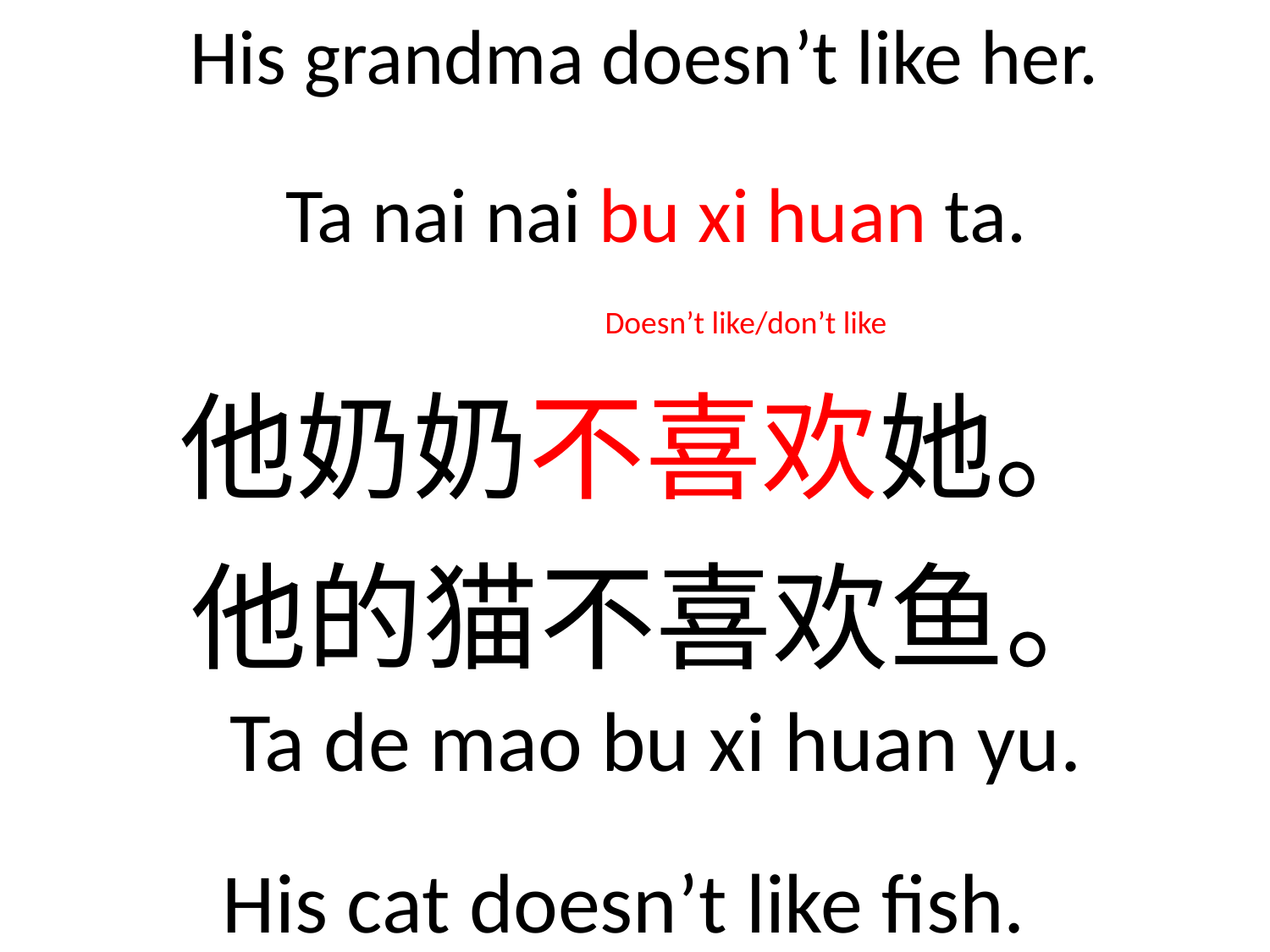

# His grandma doesn’t like her.
Ta nai nai bu xi huan ta.
Doesn’t like/don’t like
他奶奶不喜欢她。
他的猫不喜欢鱼。
Ta de mao bu xi huan yu.
His cat doesn’t like fish.